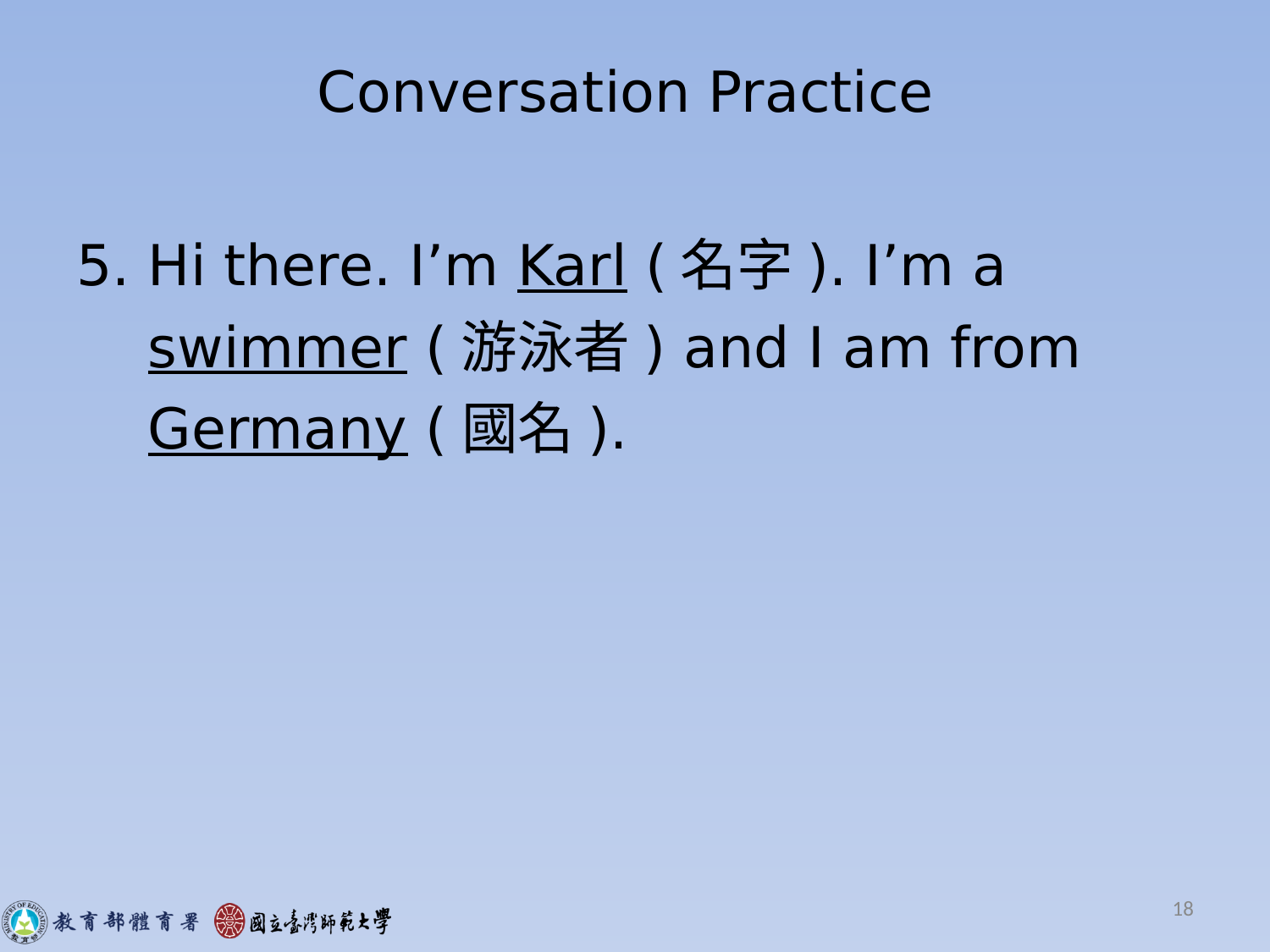

# Conversation Practice

5. Hi there. I’m Karl (名字). I’m a
    swimmer (游泳者) and I am from
    Germany (國名).

18